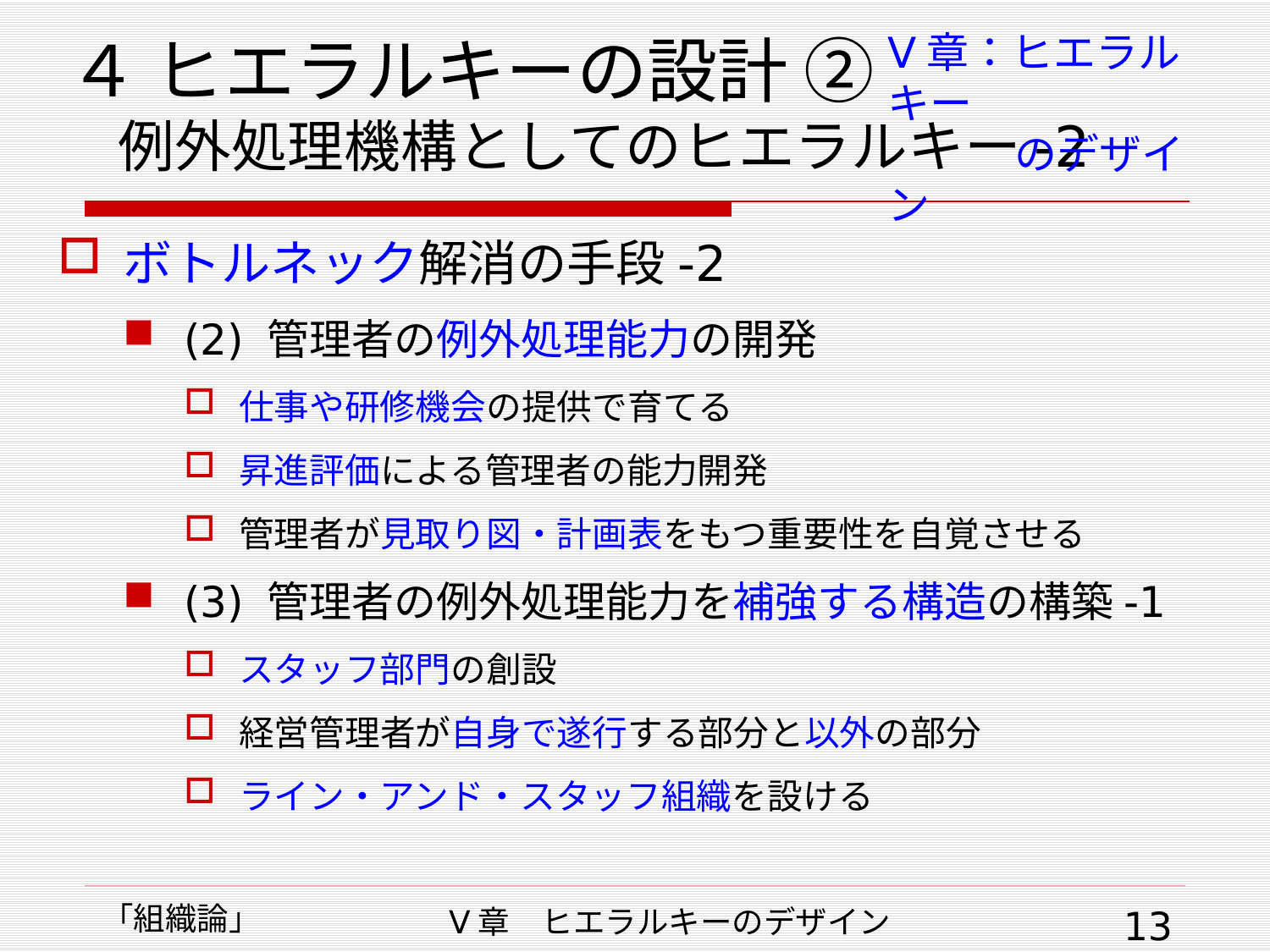

# ４ ヒエラルキーの設計 ② 例外処理機構としてのヒエラルキー-2
V章：ヒエラルキー
　　　のデザイン
ボトルネック解消の手段-2
(2) 管理者の例外処理能力の開発
仕事や研修機会の提供で育てる
昇進評価による管理者の能力開発
管理者が見取り図・計画表をもつ重要性を自覚させる
(3) 管理者の例外処理能力を補強する構造の構築-1
スタッフ部門の創設
経営管理者が自身で遂行する部分と以外の部分
ライン・アンド・スタッフ組織を設ける
「組織論」
V章　ヒエラルキーのデザイン
13